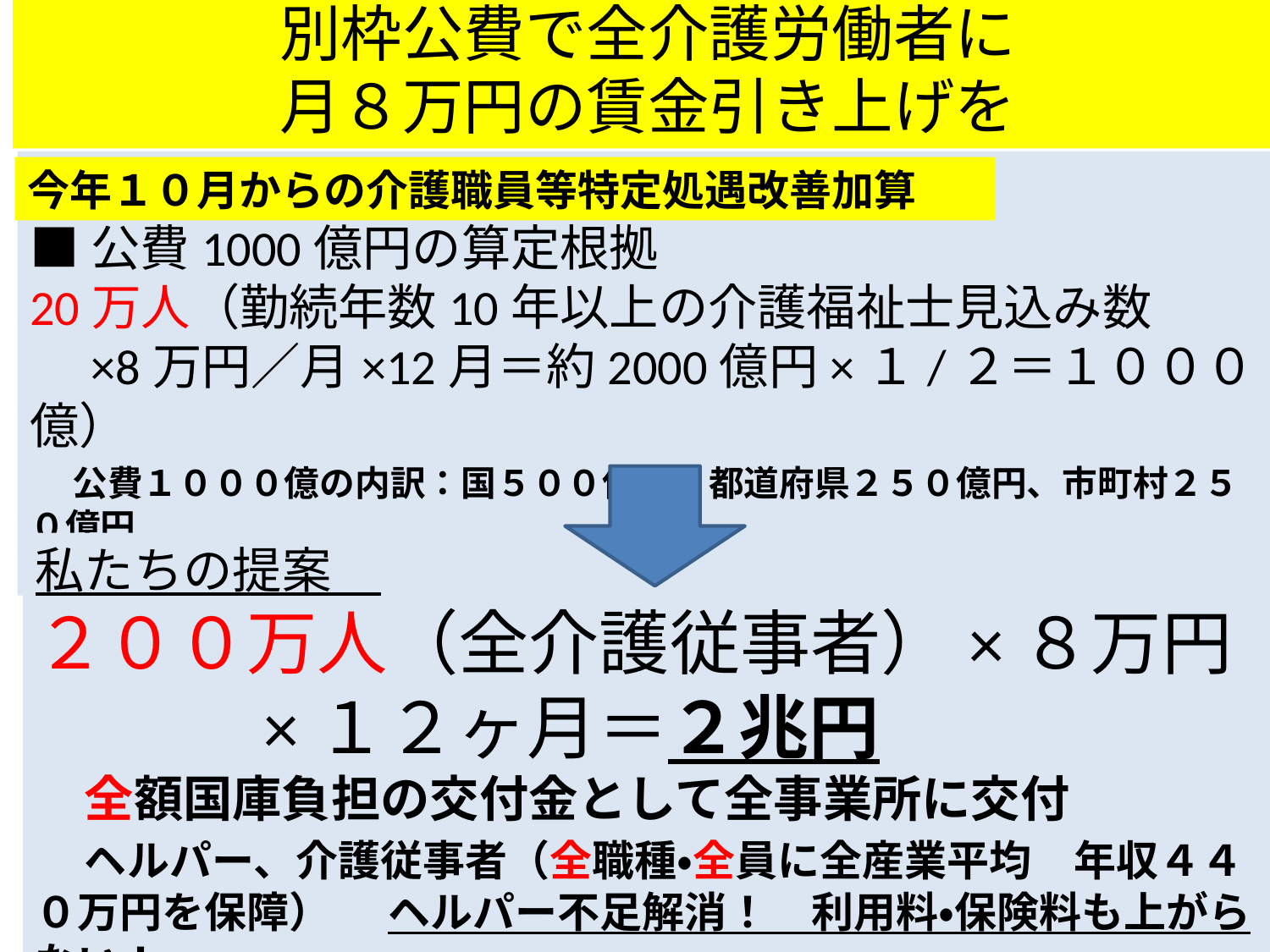

# 別枠公費で全介護労働者に 月８万円の賃金引き上げを

■公費1000億円の算定根拠
20万人（勤続年数10年以上の介護福祉士見込み数
　×8万円／月×12月＝約2000億円×１/２＝１０００億）
　公費１０００億の内訳：国５００億円、都道府県２５０億円、市町村２５０億円
　　　残り１０００億円は介護保険料
今年１０月からの介護職員等特定処遇改善加算

私たちの提案
２００万人（全介護従事者）×８万円
　　　×１２ヶ月＝２兆円
　全額国庫負担の交付金として全事業所に交付
　ヘルパー、介護従事者（全職種・全員に全産業平均　年収４４０万円を保障）　　ヘルパー不足解消！　利用料・保険料も上がらない！
62